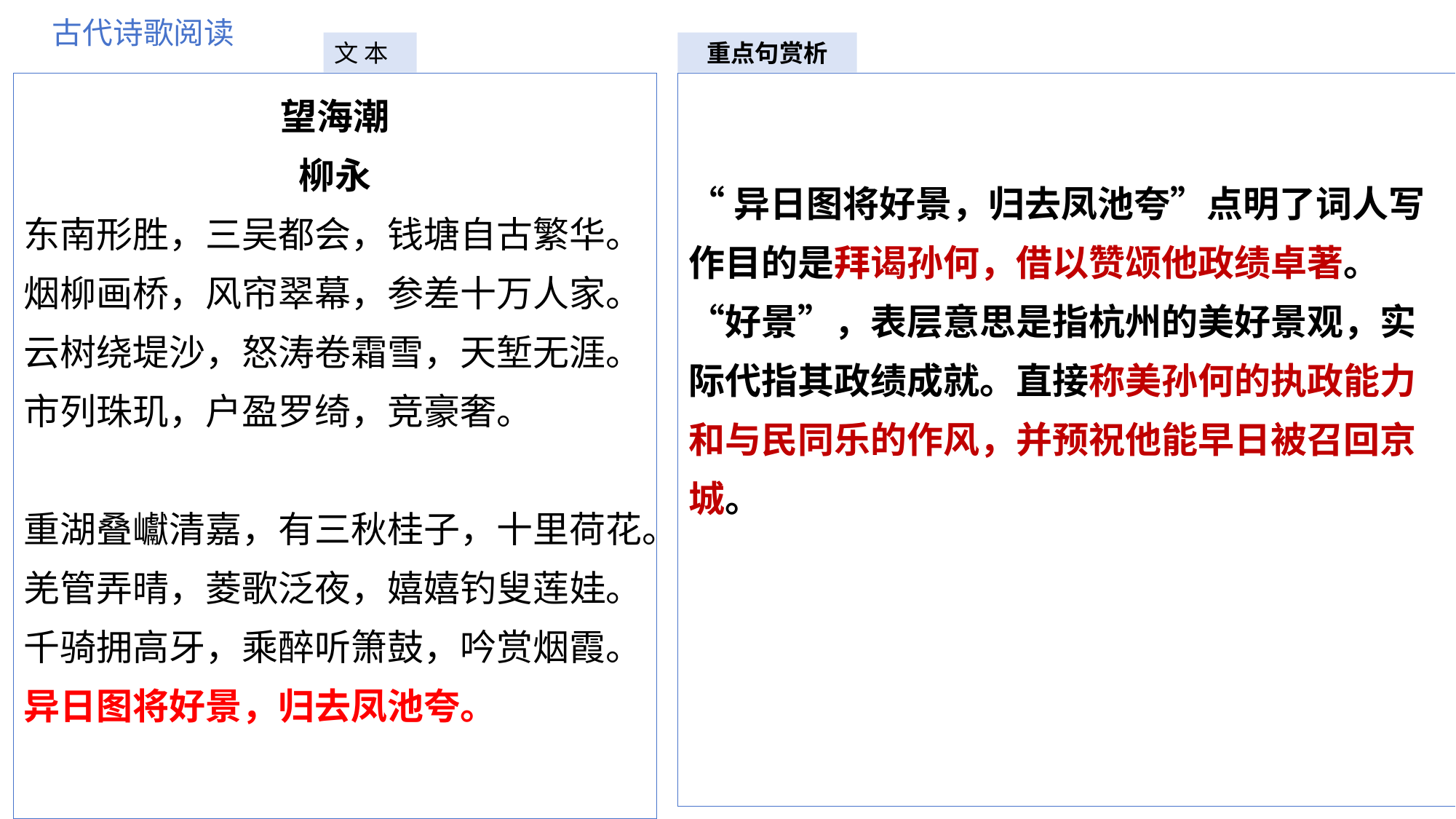

古代诗歌阅读
文 本
重点句赏析
望海潮
柳永
东南形胜，三吴都会，钱塘自古繁华。烟柳画桥，风帘翠幕，参差十万人家。云树绕堤沙，怒涛卷霜雪，天堑无涯。市列珠玑，户盈罗绮，竞豪奢。

重湖叠巘清嘉，有三秋桂子，十里荷花。羌管弄晴，菱歌泛夜，嬉嬉钓叟莲娃。千骑拥高牙，乘醉听箫鼓，吟赏烟霞。异日图将好景，归去凤池夸。

“异日图将好景，归去凤池夸”点明了词人写作目的是拜谒孙何，借以赞颂他政绩卓著。“好景”，表层意思是指杭州的美好景观，实际代指其政绩成就。直接称美孙何的执政能力和与民同乐的作风，并预祝他能早日被召回京城。